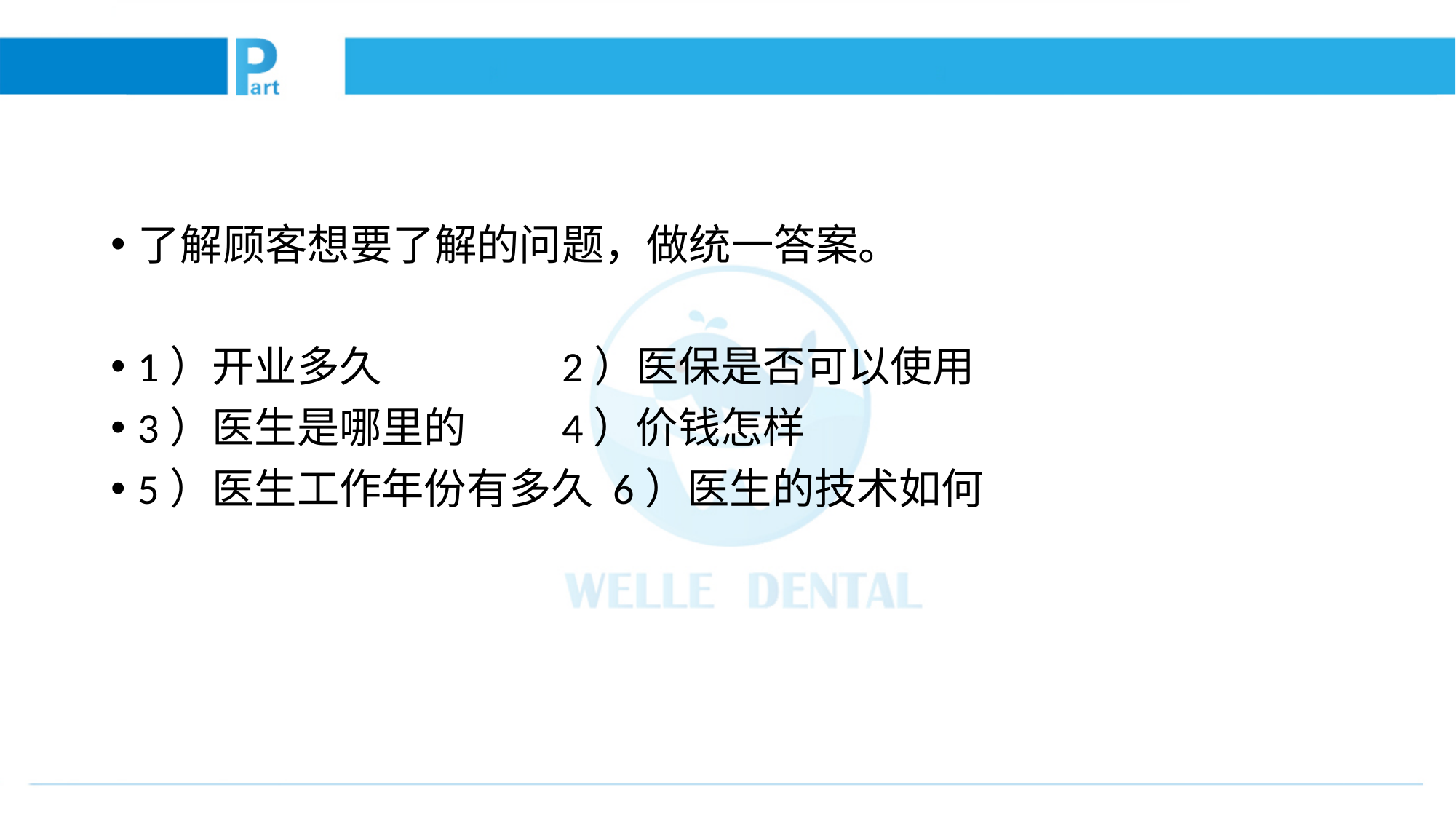

了解顾客想要了解的问题，做统一答案。

1）开业多久                  2）医保是否可以使用
3）医生是哪里的         4）价钱怎样
5）医生工作年份有多久 6）医生的技术如何